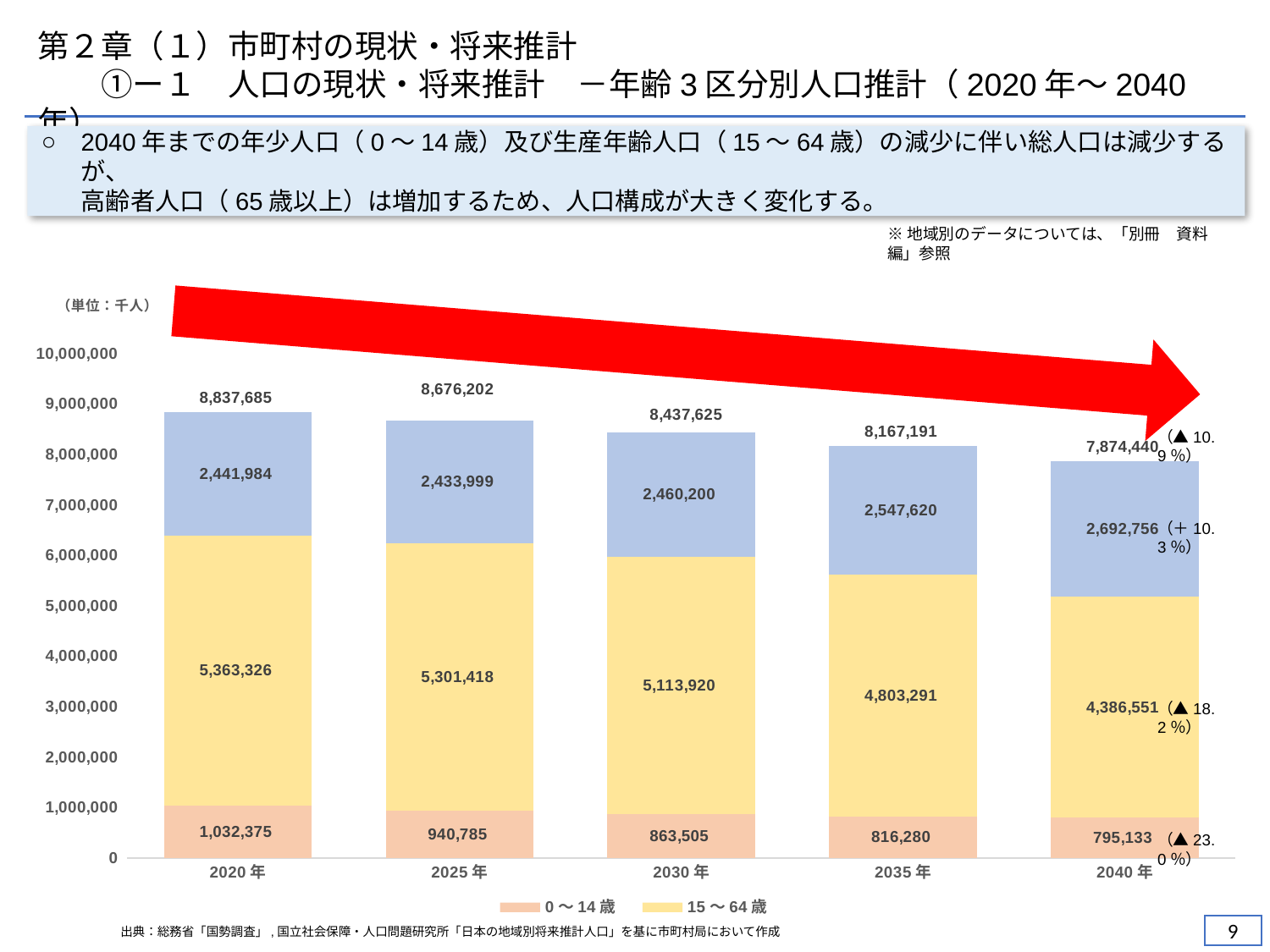

第２章（１）市町村の現状・将来推計
　　①ー１　人口の現状・将来推計　－年齢3区分別人口推計（2020年～2040年）
2040年までの年少人口（0～14歳）及び生産年齢人口（15～64歳）の減少に伴い総人口は減少するが、
高齢者人口（65歳以上）は増加するため、人口構成が大きく変化する。
※地域別のデータについては、「別冊　資料編」参照

### Chart

| Category | 0～14歳 | 15～64歳 | 65歳以上 | 合計 |
|---|---|---|---|---|
| 2020年 | 1032375.0 | 5363326.0 | 2441984.0 | 8837685.0 |
| 2025年 | 940785.0 | 5301418.0 | 2433999.0 | 8676202.0 |
| 2030年 | 863505.0 | 5113920.0 | 2460200.0 | 8437625.0 |
| 2035年 | 816280.0 | 4803291.0 | 2547620.0 | 8167191.0 |
| 2040年 | 795133.0 | 4386551.0 | 2692756.0 | 7874440.0 |
（▲10.9％）
（＋10.3％）
（▲18.2％）
（▲23.0％）
9
出典：総務省「国勢調査」,国立社会保障・人口問題研究所「日本の地域別将来推計人口」を基に市町村局において作成